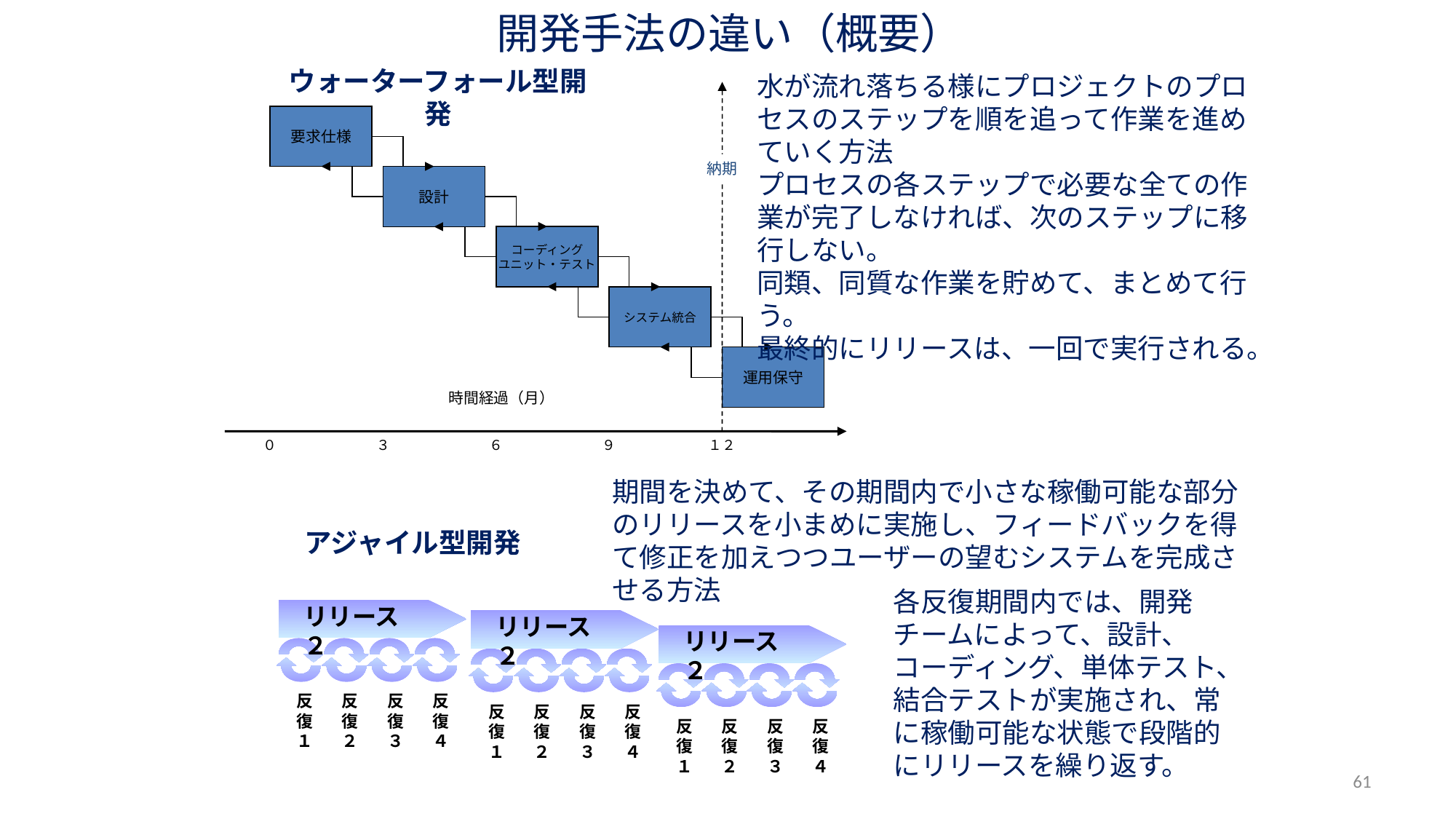

開発手法の違い（概要）
ウォーターフォール型開発
水が流れ落ちる様にプロジェクトのプロセスのステップを順を追って作業を進めていく方法
プロセスの各ステップで必要な全ての作業が完了しなければ、次のステップに移行しない。
同類、同質な作業を貯めて、まとめて行う。
最終的にリリースは、一回で実行される。

要求仕様
設計
コーディング
ユニット・テスト
システム統合
運用保守

０
３
６
９
１２
納期
時間経過（月）
期間を決めて、その期間内で小さな稼働可能な部分のリリースを小まめに実施し、フィードバックを得て修正を加えつつユーザーの望むシステムを完成させる方法
アジャイル型開発
各反復期間内では、開発チームによって、設計、コーディング、単体テスト、結合テストが実施され、常に稼働可能な状態で段階的にリリースを繰り返す。
リリース２

反復１
反復２
反復３
反復４
リリース２

反復１
反復２
反復３
反復４
リリース２

反復１
反復２
反復３
反復４
61